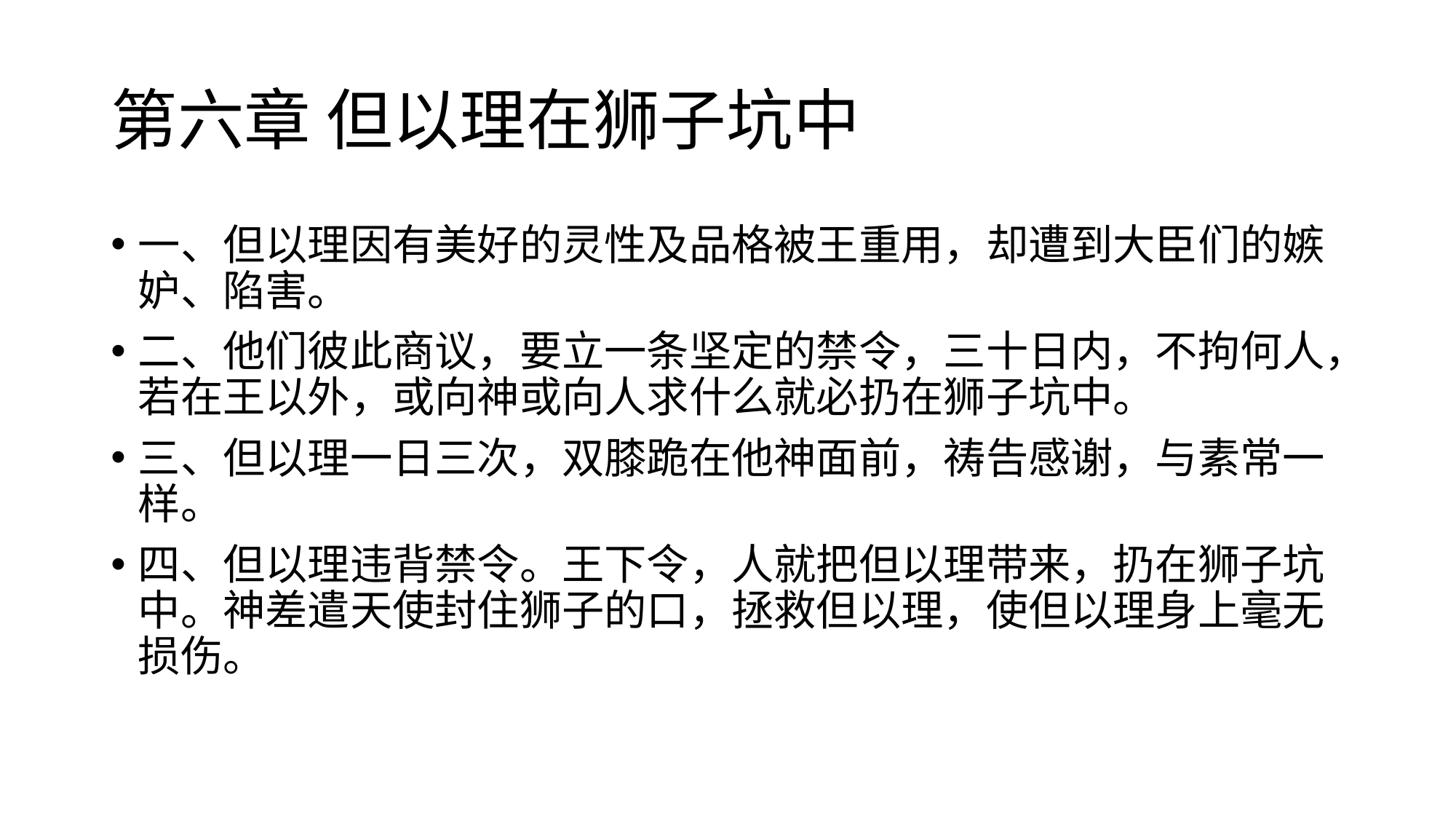

# 第六章 但以理在狮子坑中
一、但以理因有美好的灵性及品格被王重用，却遭到大臣们的嫉妒、陷害。
二、他们彼此商议，要立一条坚定的禁令，三十日内，不拘何人，若在王以外，或向神或向人求什么就必扔在狮子坑中。
三、但以理一日三次，双膝跪在他神面前，祷告感谢，与素常一样。
四、但以理违背禁令。王下令，人就把但以理带来，扔在狮子坑中。神差遣天使封住狮子的口，拯救但以理，使但以理身上毫无损伤。